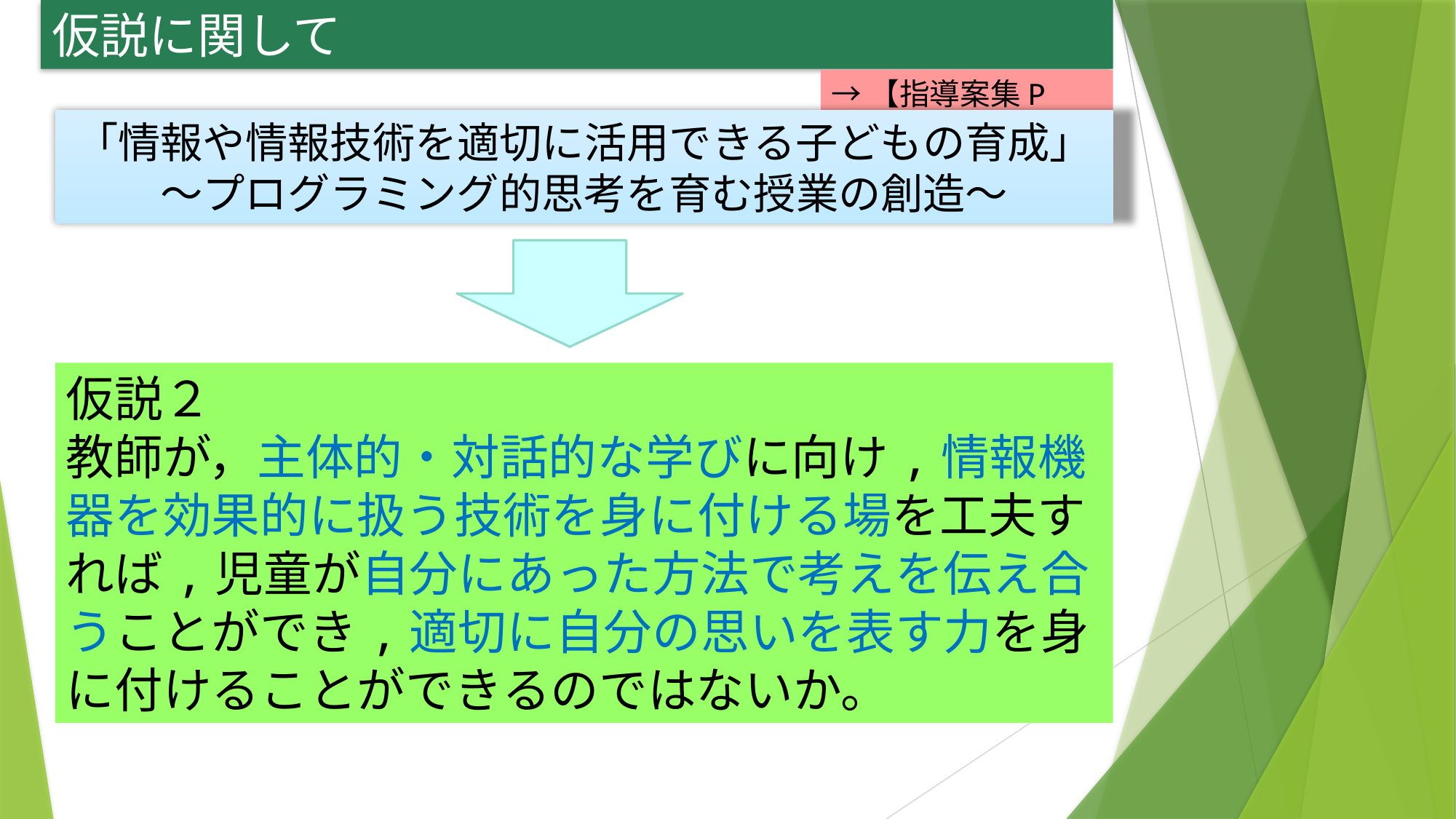

仮説に関して
→【指導案集P３】
「情報や情報技術を適切に活用できる子どもの育成」
～プログラミング的思考を育む授業の創造～

仮説２
教師が，主体的・対話的な学びに向け,情報機器を効果的に扱う技術を身に付ける場を工夫すれば,児童が自分にあった方法で考えを伝え合うことができ,適切に自分の思いを表す力を身に付けることができるのではないか。